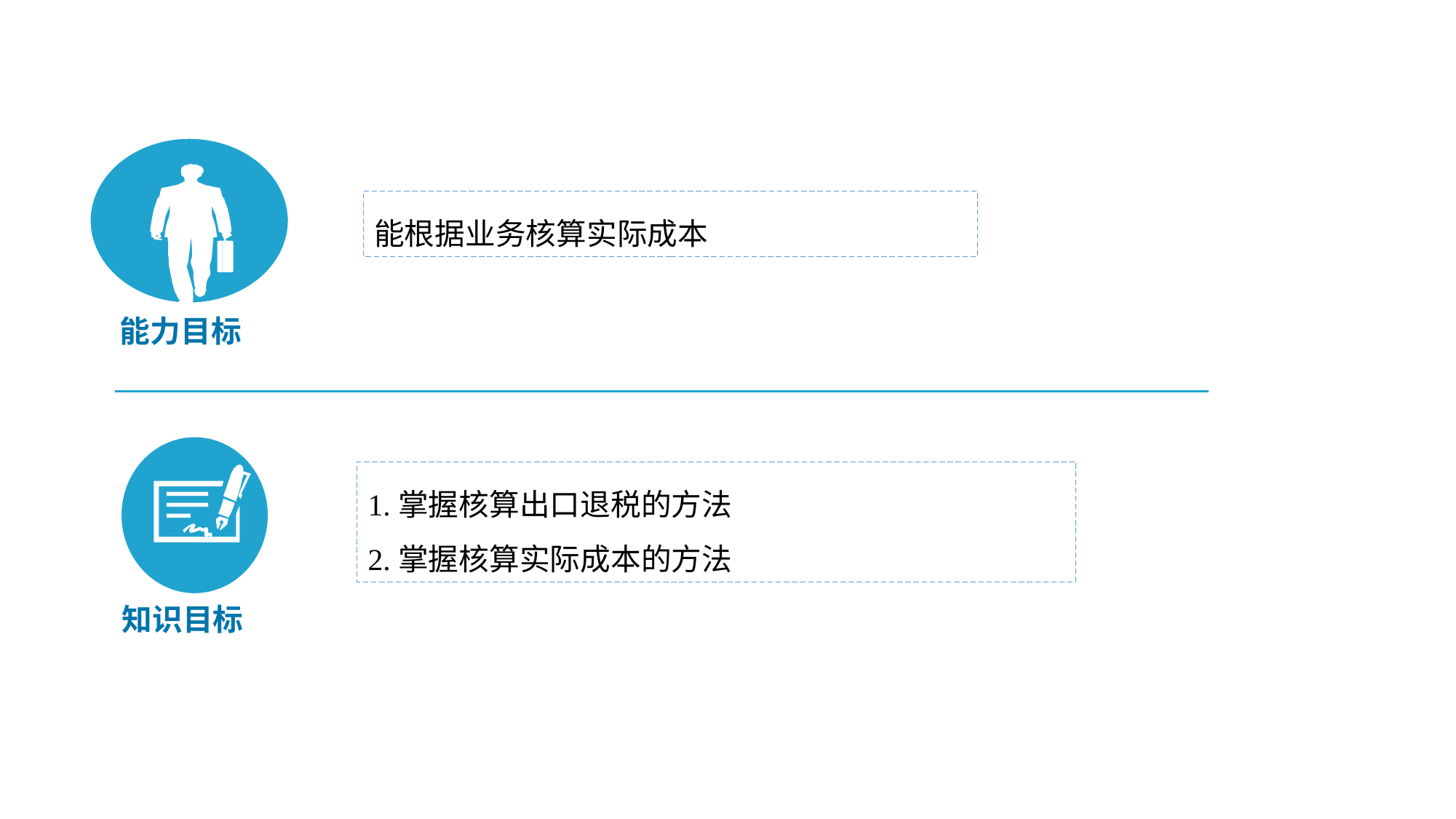

能根据业务核算实际成本
能力目标

1.掌握核算出口退税的方法
2.掌握核算实际成本的方法
知识目标